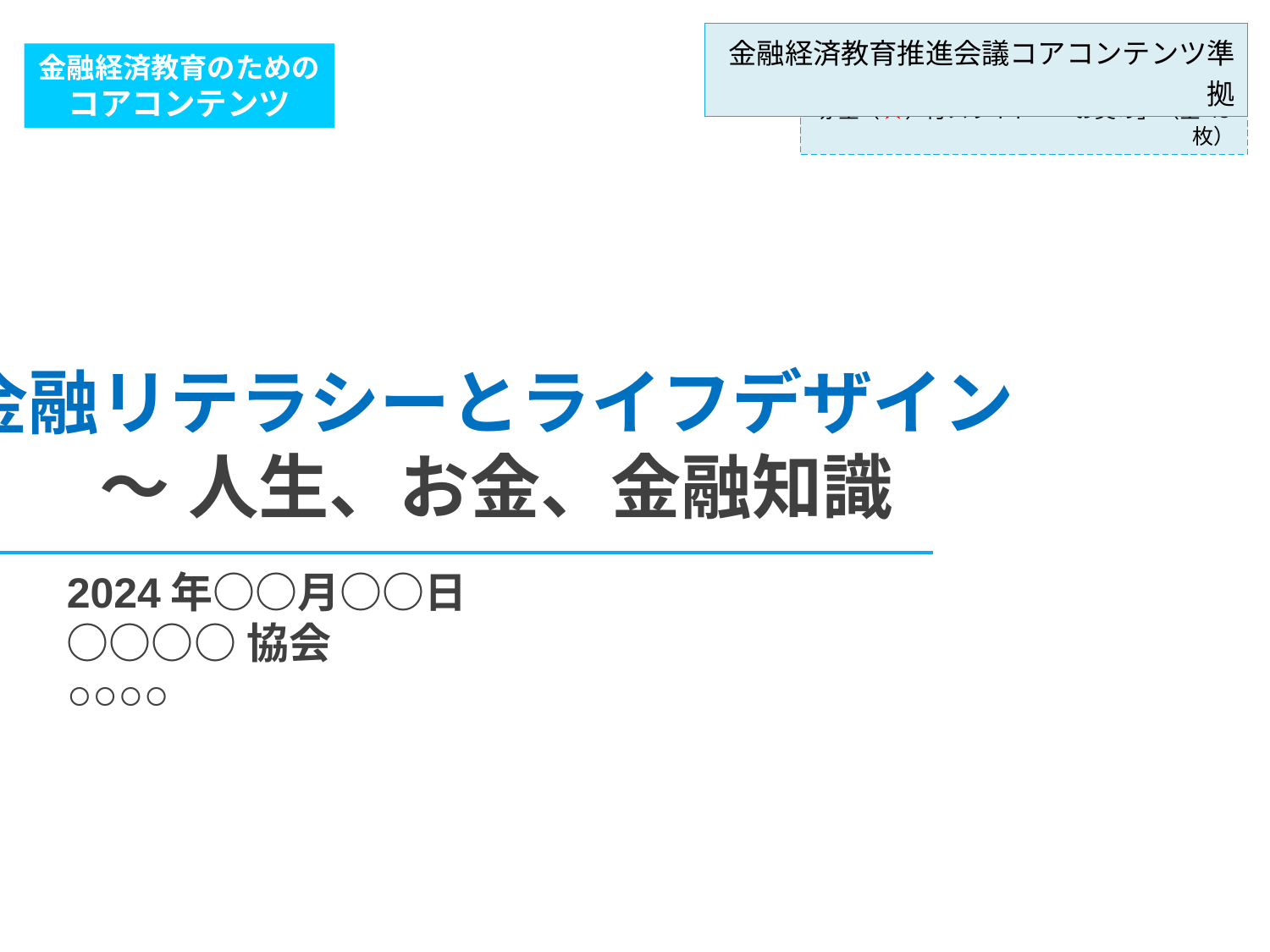

金融経済教育推進会議コアコンテンツ準拠
金融経済教育のための
コアコンテンツ
赤星（★）付スライド＝「お奨め」（全43枚）
金融リテラシーとライフデザイン
　　～　人生、お金、金融知識
2024年○○月○○日
○○○○協会
○○○○